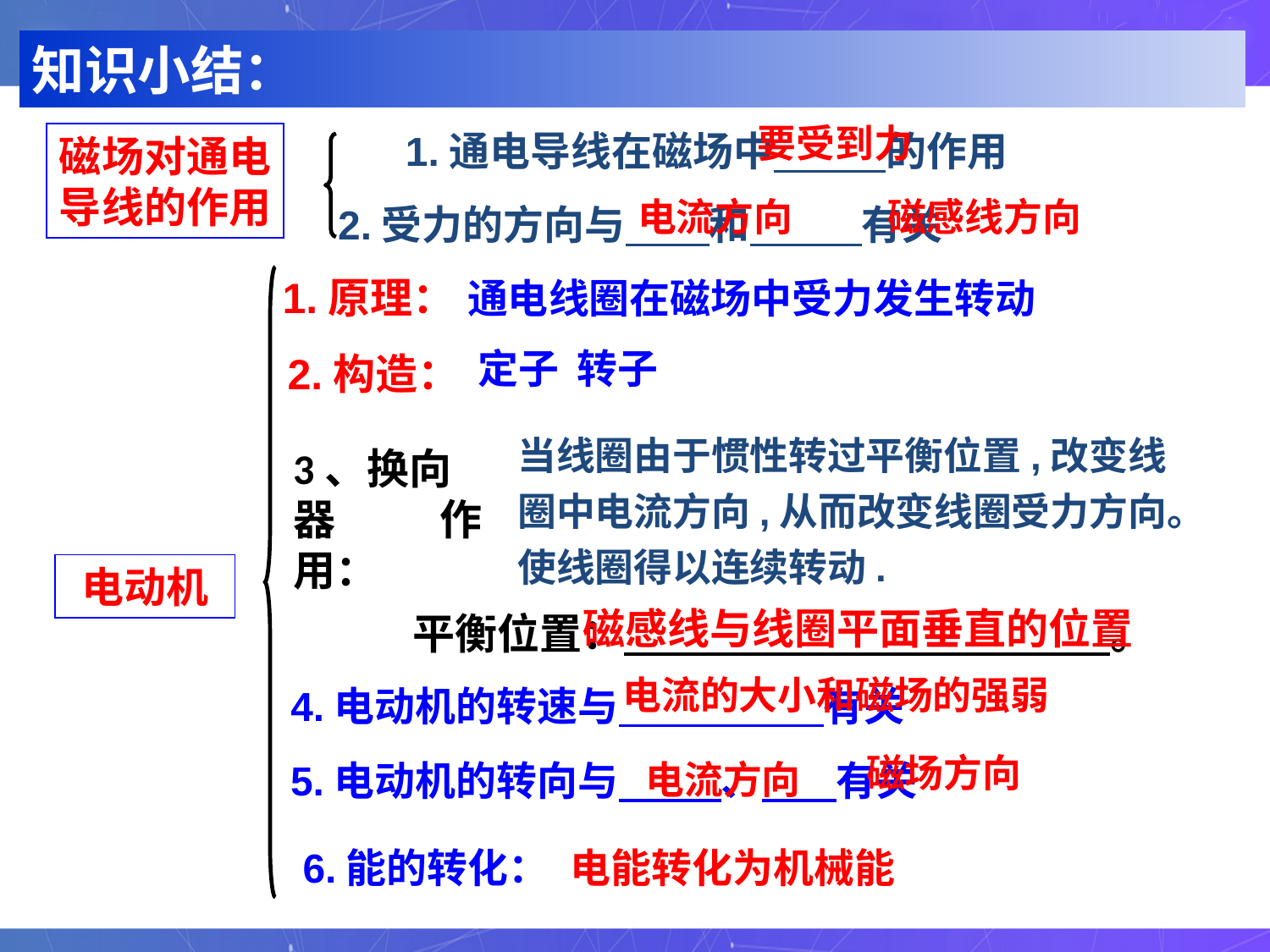

知识小结：
要受到力
1.通电导线在磁场中            的作用
磁场对通电
导线的作用

电流方向
磁感线方向
2.受力的方向与         和            有关
1.原理：

通电线圈在磁场中受力发生转动
定子  转子
2.构造：
当线圈由于惯性转过平衡位置,改变线圈中电流方向,从而改变线圈受力方向。使线圈得以连续转动.
3、换向器           作用：
电动机
磁感线与线圈平面垂直的位置
平衡位置：                                                   。
电流的大小和磁场的强弱
4.电动机的转速与                      有关
磁场方向
5.电动机的转向与           、        有关
电流方向
6.能的转化：
电能转化为机械能